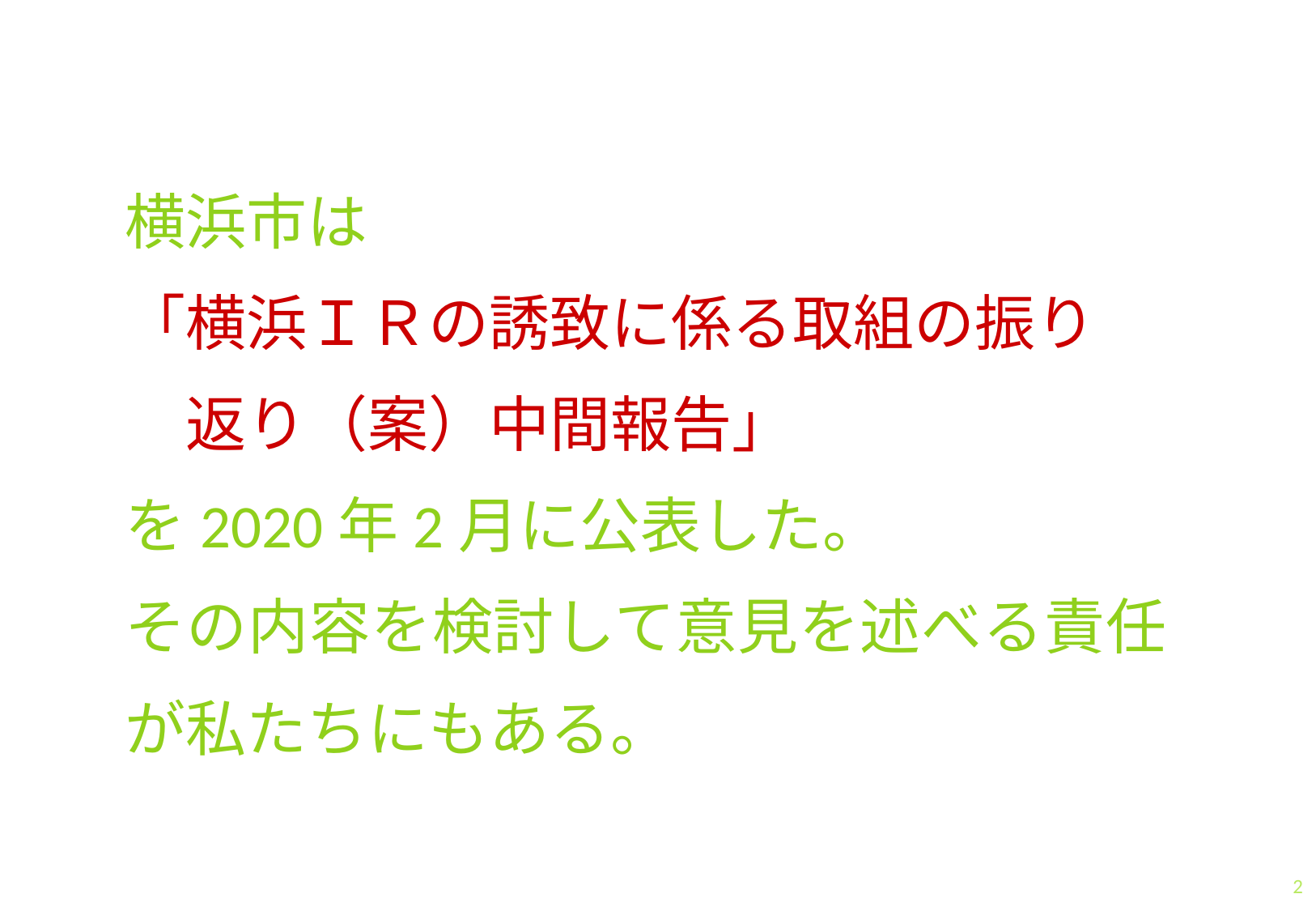

横浜市は
「横浜ＩＲの誘致に係る取組の振り
　返り（案）中間報告」
を2020年2月に公表した。
その内容を検討して意見を述べる責任が私たちにもある。
2